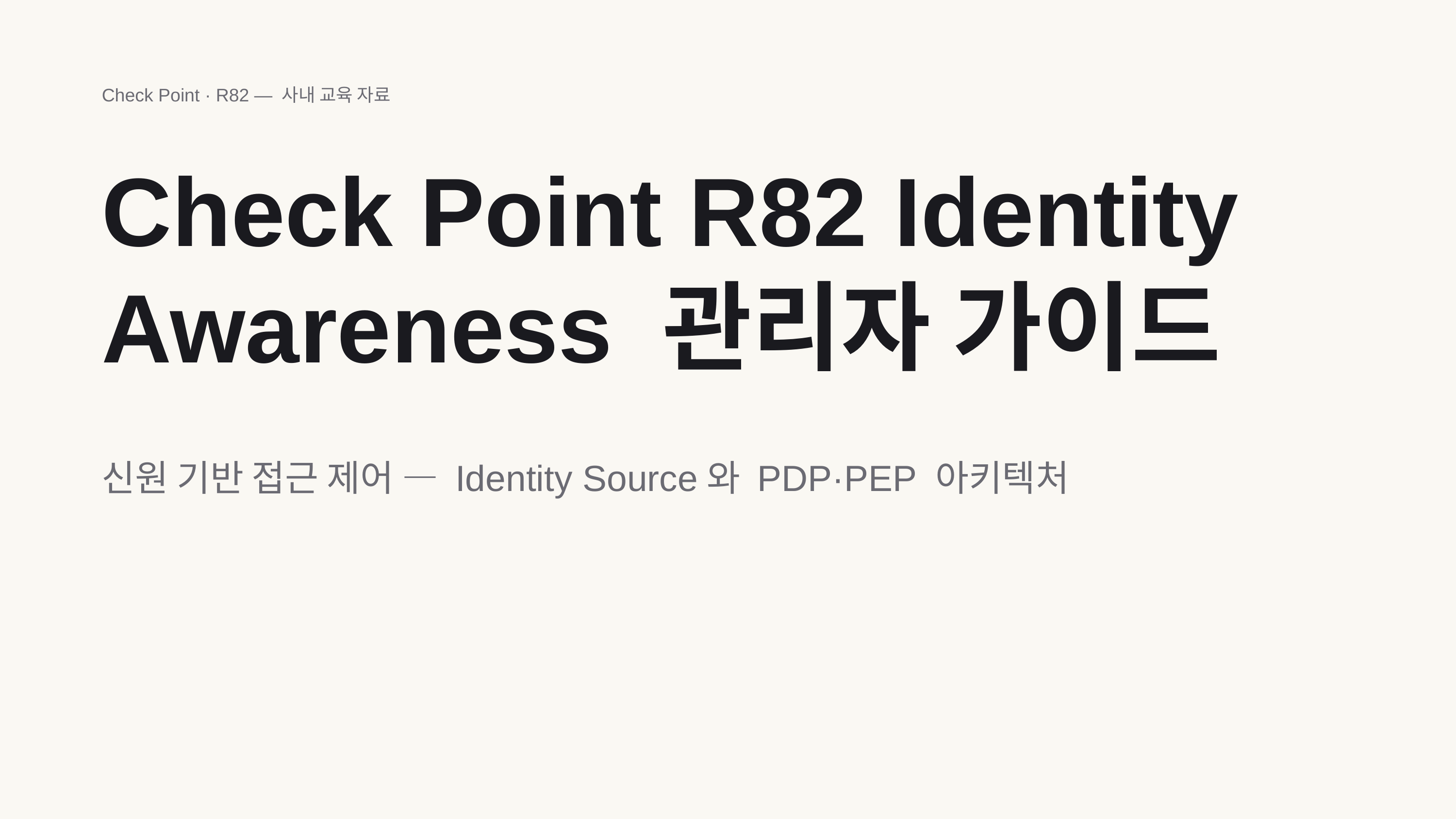

Check Point · R82 — 사내 교육 자료
Check Point R82 Identity Awareness 관리자 가이드
신원 기반 접근 제어 — Identity Source와 PDP·PEP 아키텍처